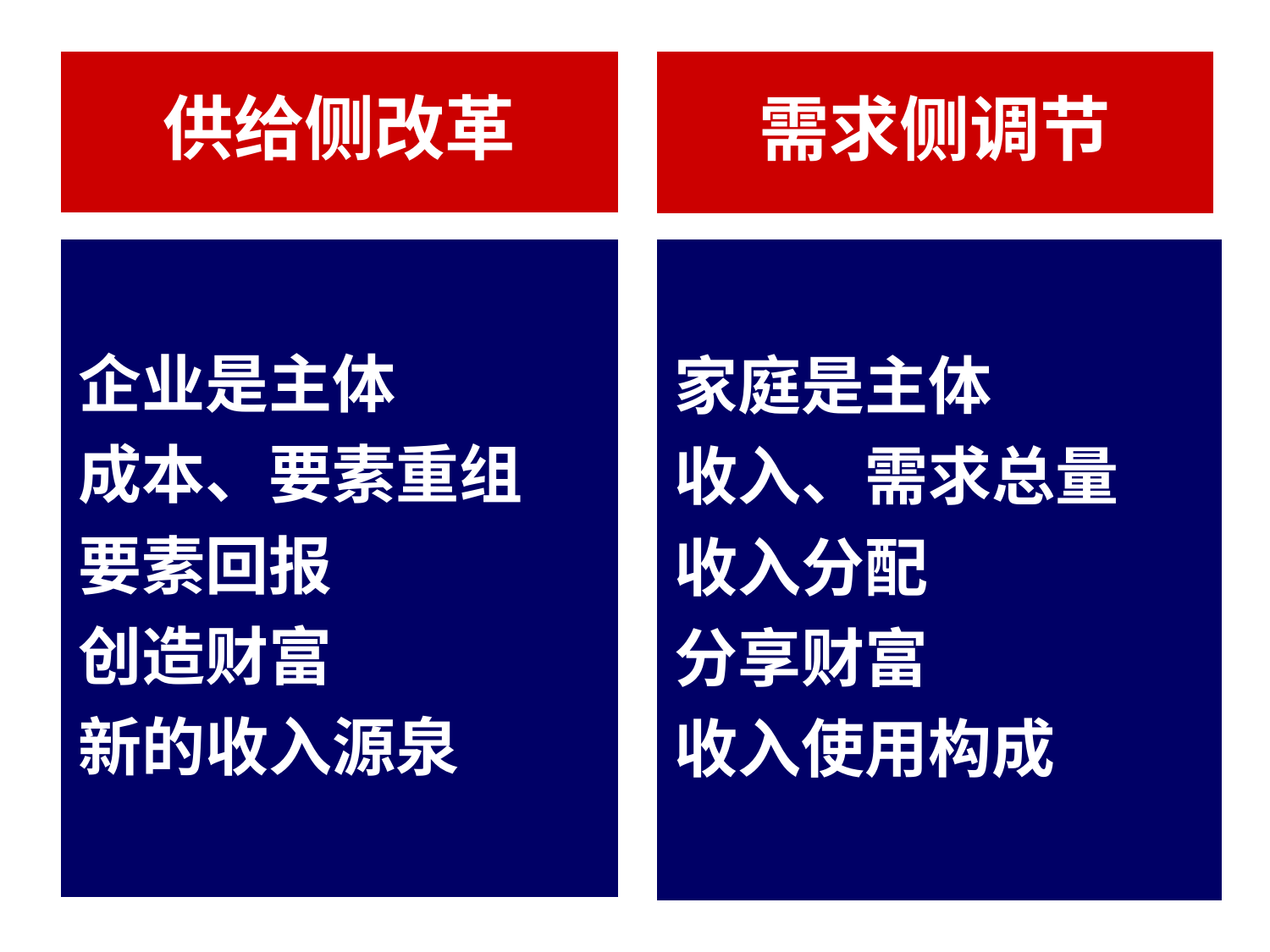

供给侧改革

需求侧调节

企业是主体
成本、要素重组
要素回报
创造财富
新的收入源泉

家庭是主体
收入、需求总量
收入分配
分享财富
收入使用构成